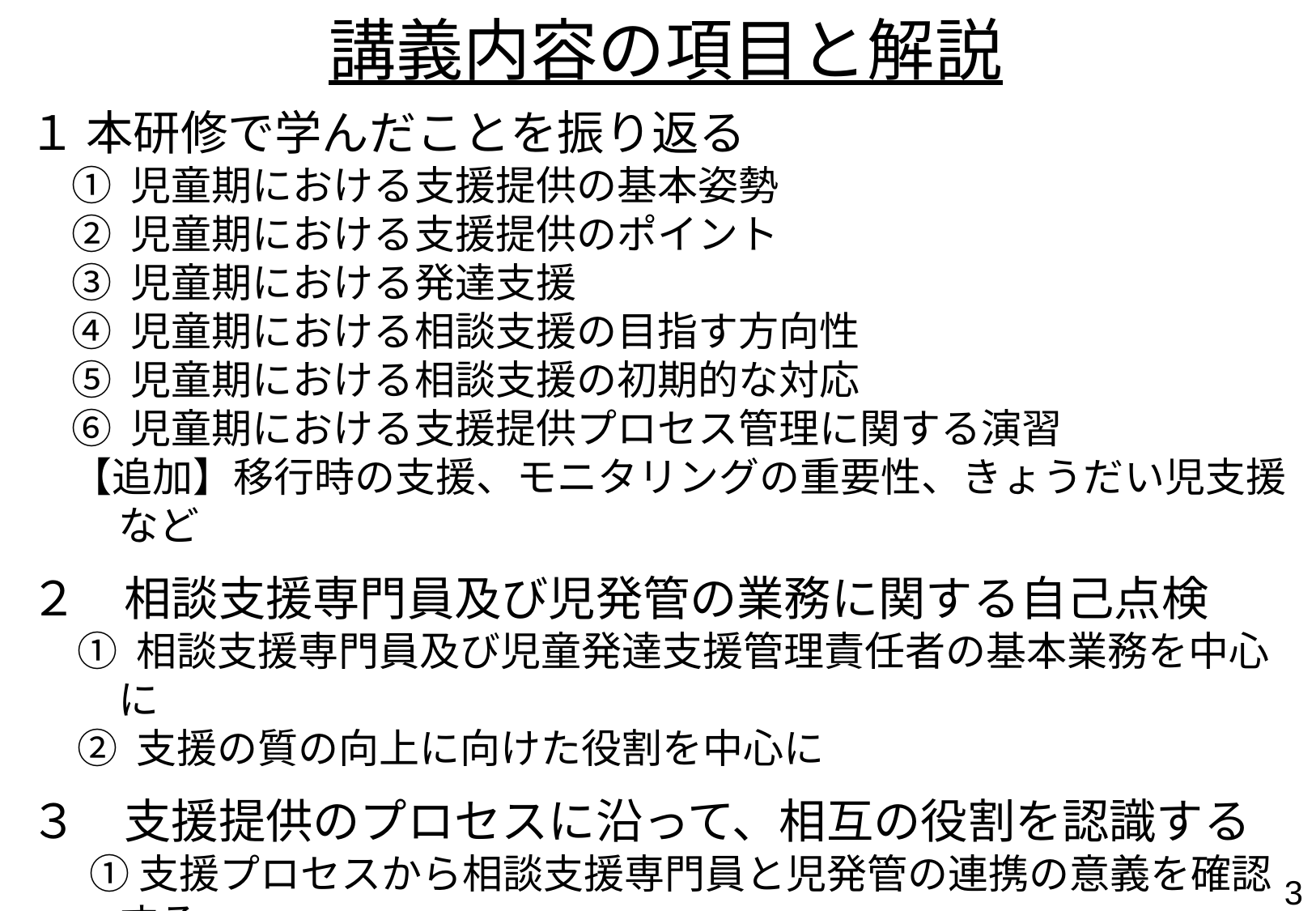

# 講義内容の項目と解説
１ 本研修で学んだことを振り返る
① 児童期における支援提供の基本姿勢
② 児童期における支援提供のポイント
③ 児童期における発達支援
④ 児童期における相談支援の目指す方向性
⑤ 児童期における相談支援の初期的な対応
⑥ 児童期における支援提供プロセス管理に関する演習
【追加】移行時の支援、モニタリングの重要性、きょうだい児支援など
２　相談支援専門員及び児発管の業務に関する自己点検
① 相談支援専門員及び児童発達支援管理責任者の基本業務を中心に
② 支援の質の向上に向けた役割を中心に
３　支援提供のプロセスに沿って、相互の役割を認識する
　① 支援プロセスから相談支援専門員と児発管の連携の意義を確認する
　② 支援プロセスにおける自事業所・地域課題の現状確認を行い、今日からできることを考え、受講者間で共有する
3